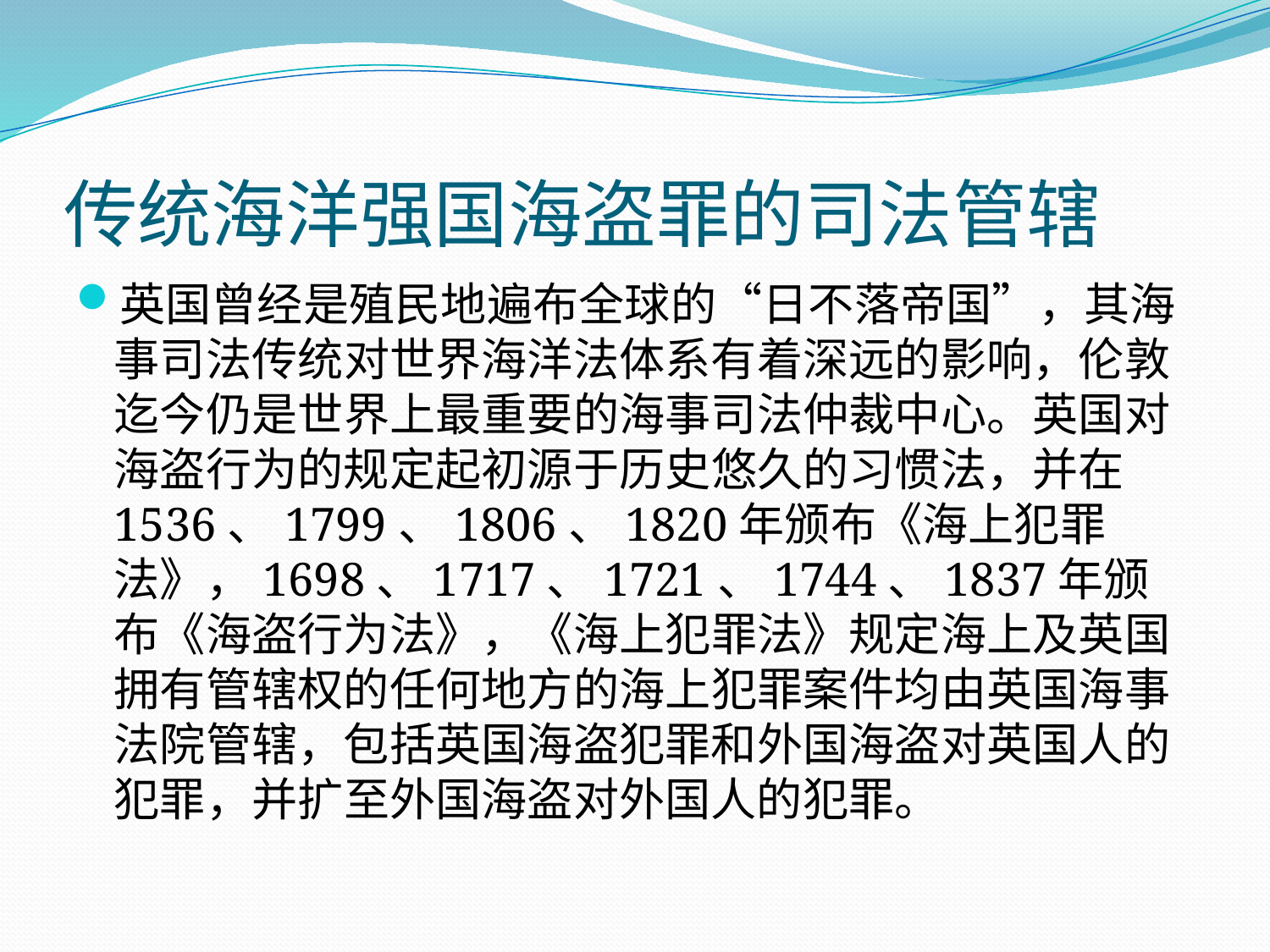

# 传统海洋强国海盗罪的司法管辖
英国曾经是殖民地遍布全球的“日不落帝国”，其海事司法传统对世界海洋法体系有着深远的影响，伦敦迄今仍是世界上最重要的海事司法仲裁中心。英国对海盗行为的规定起初源于历史悠久的习惯法，并在1536、1799、1806、1820年颁布《海上犯罪法》，1698、1717、1721、1744、1837年颁布《海盗行为法》，《海上犯罪法》规定海上及英国拥有管辖权的任何地方的海上犯罪案件均由英国海事法院管辖，包括英国海盗犯罪和外国海盗对英国人的犯罪，并扩至外国海盗对外国人的犯罪。